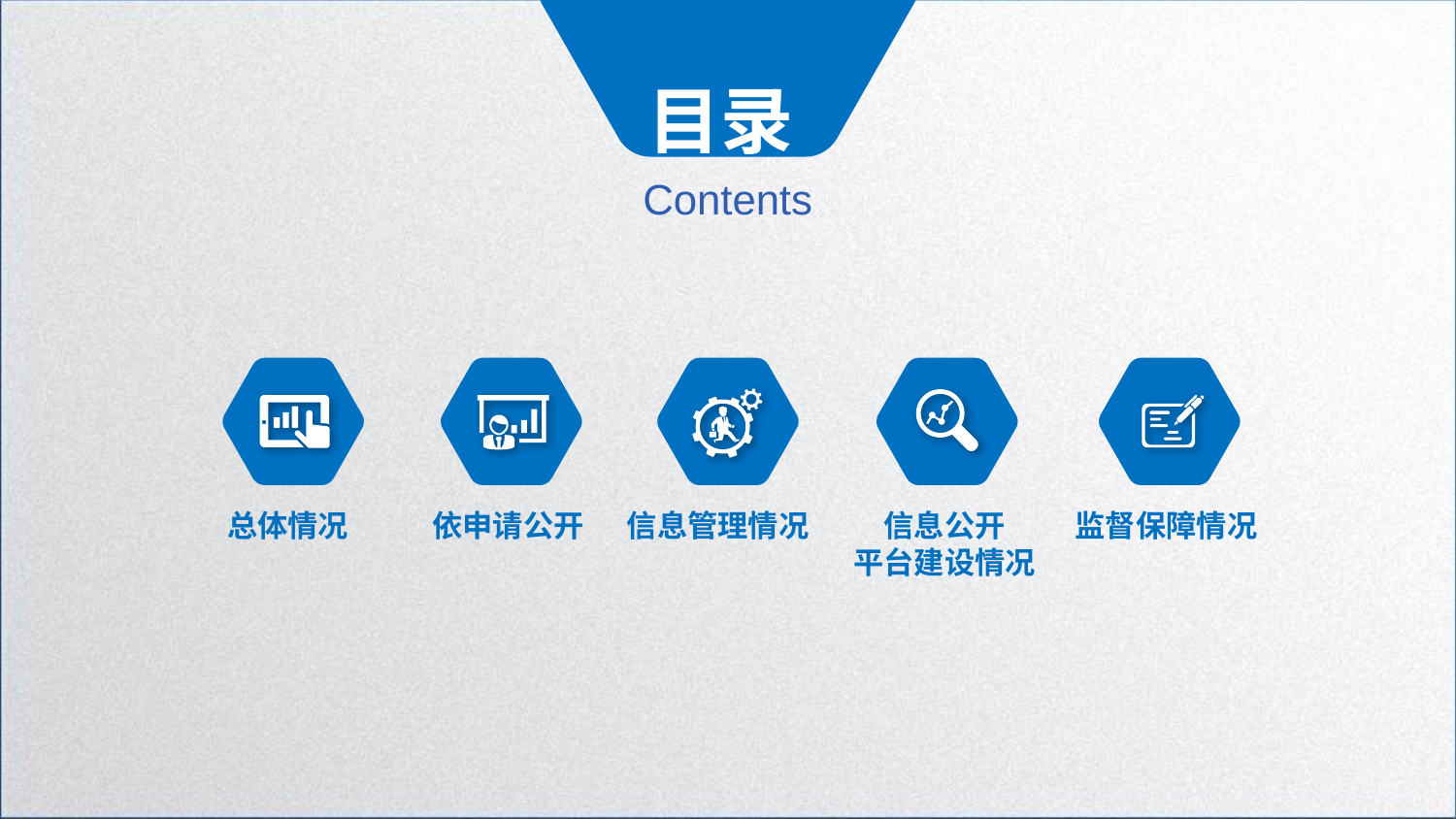

目录
Contents

总体情况
依申请公开
信息管理情况
信息公开
平台建设情况
监督保障情况